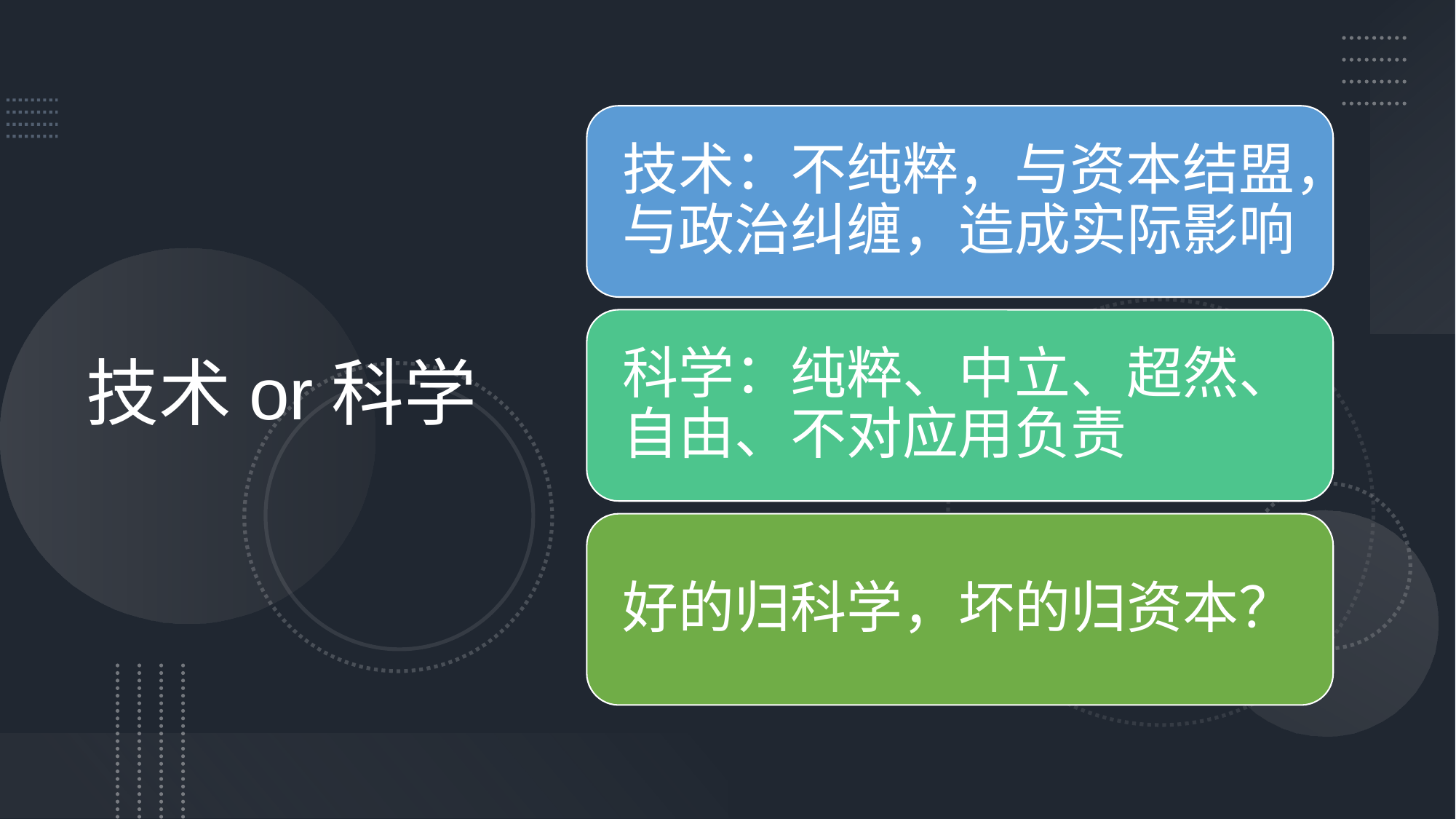

# 技术or科学
技术：不纯粹，与资本结盟，与政治纠缠，造成实际影响
科学：纯粹、中立、超然、自由、不对应用负责
好的归科学，坏的归资本？